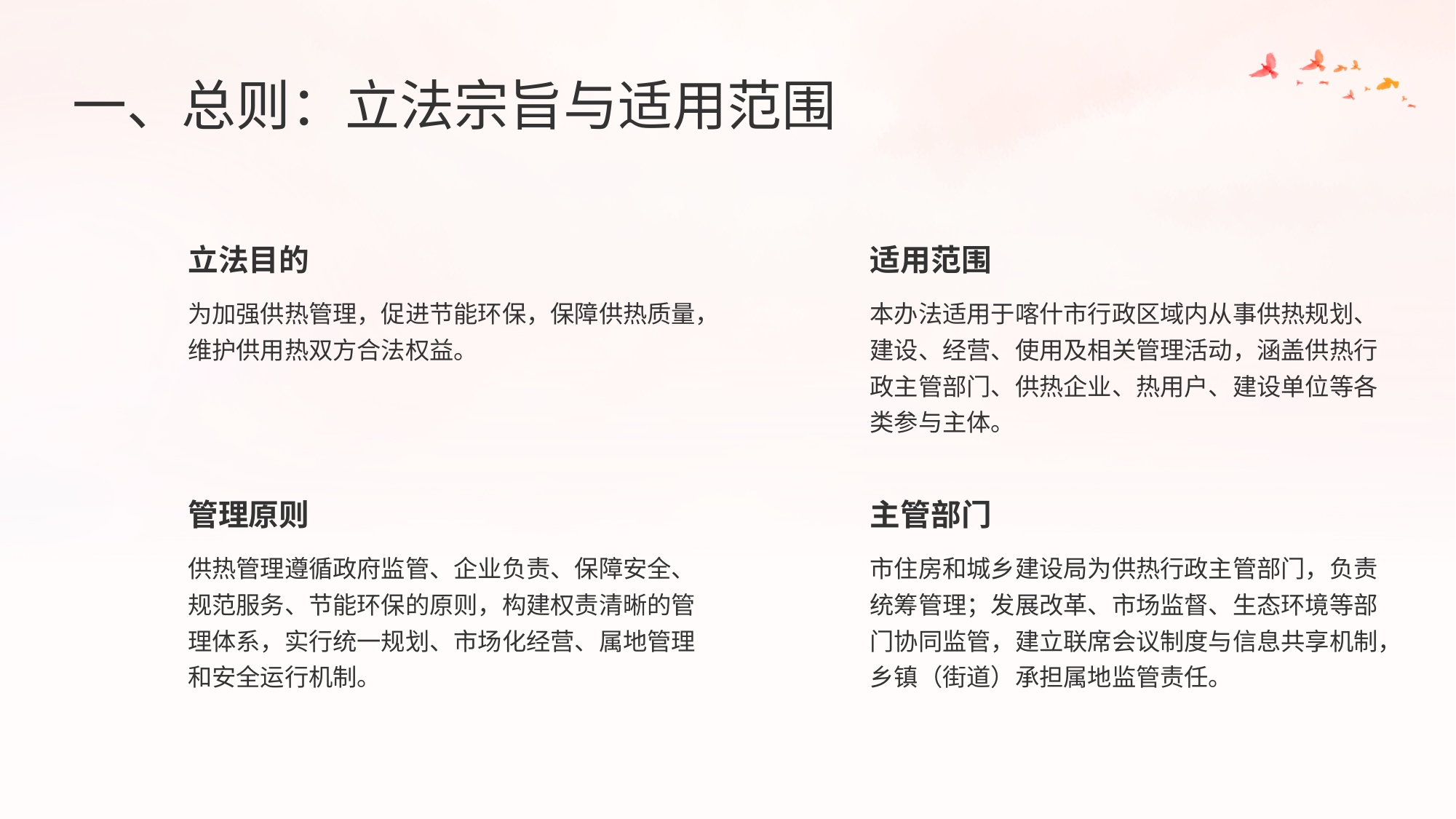

一、总则：立法宗旨与适用范围

立法目的

适用范围

为加强供热管理，促进节能环保，保障供热质量，维护供用热双方合法权益。
本办法适用于喀什市行政区域内从事供热规划、建设、经营、使用及相关管理活动，涵盖供热行政主管部门、供热企业、热用户、建设单位等各类参与主体。

管理原则

主管部门

供热管理遵循政府监管、企业负责、保障安全、规范服务、节能环保的原则，构建权责清晰的管理体系，实行统一规划、市场化经营、属地管理和安全运行机制。
市住房和城乡建设局为供热行政主管部门，负责统筹管理；发展改革、市场监督、生态环境等部门协同监管，建立联席会议制度与信息共享机制，乡镇（街道）承担属地监管责任。